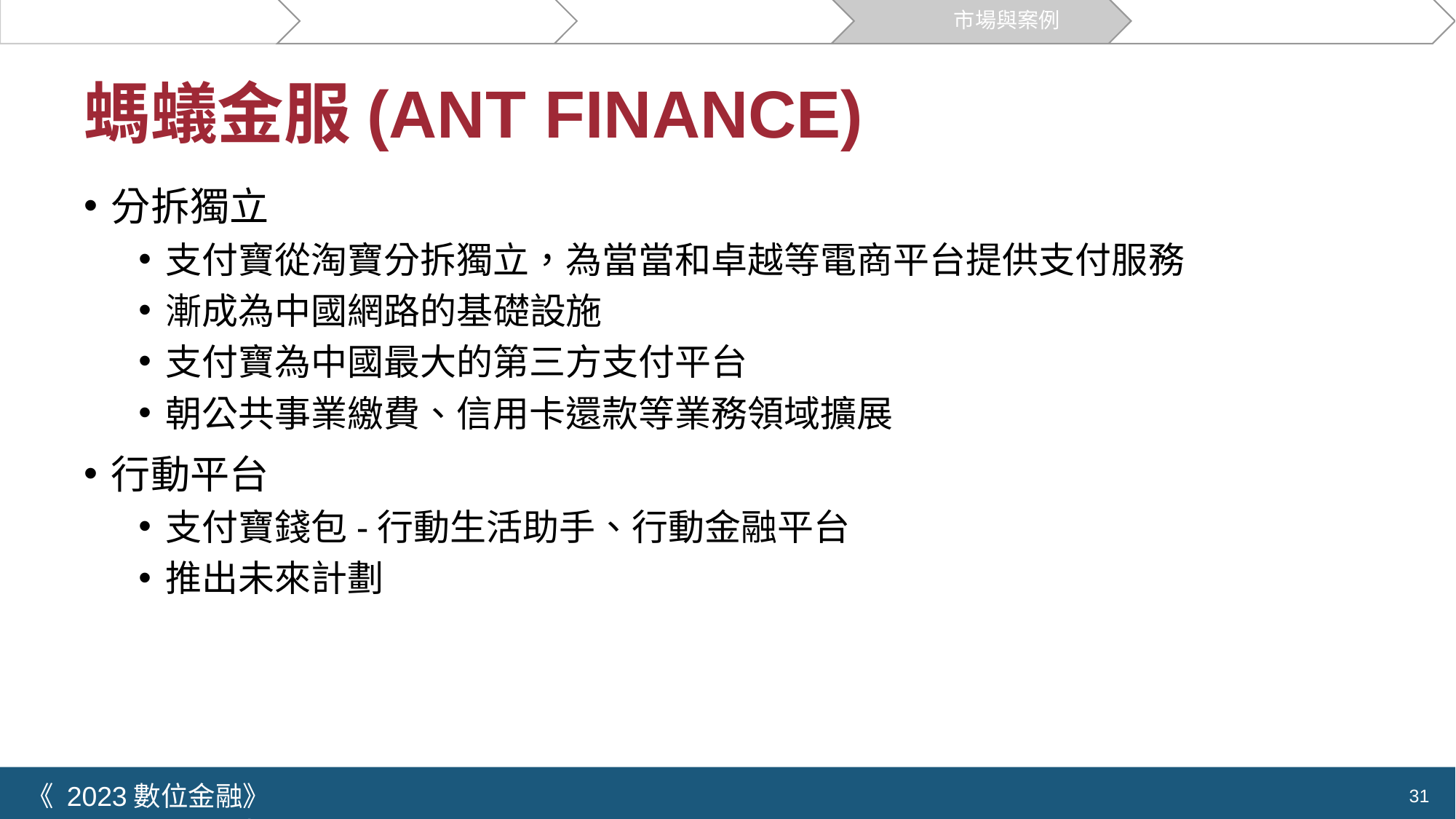

關於電商金融

電商金融的運作

創新模式

市場與案例

機會與挑戰
# 螞蟻金服(ANT FINANCE)
分拆獨立
支付寶從淘寶分拆獨立，為當當和卓越等電商平台提供支付服務
漸成為中國網路的基礎設施
支付寶為中國最大的第三方支付平台
朝公共事業繳費、信用卡還款等業務領域擴展
行動平台
支付寶錢包-行動生活助手、行動金融平台
推出未來計劃

《 2023數位金融》                                                                                                                                             	NYCU.IIM.IEBI Lab
31